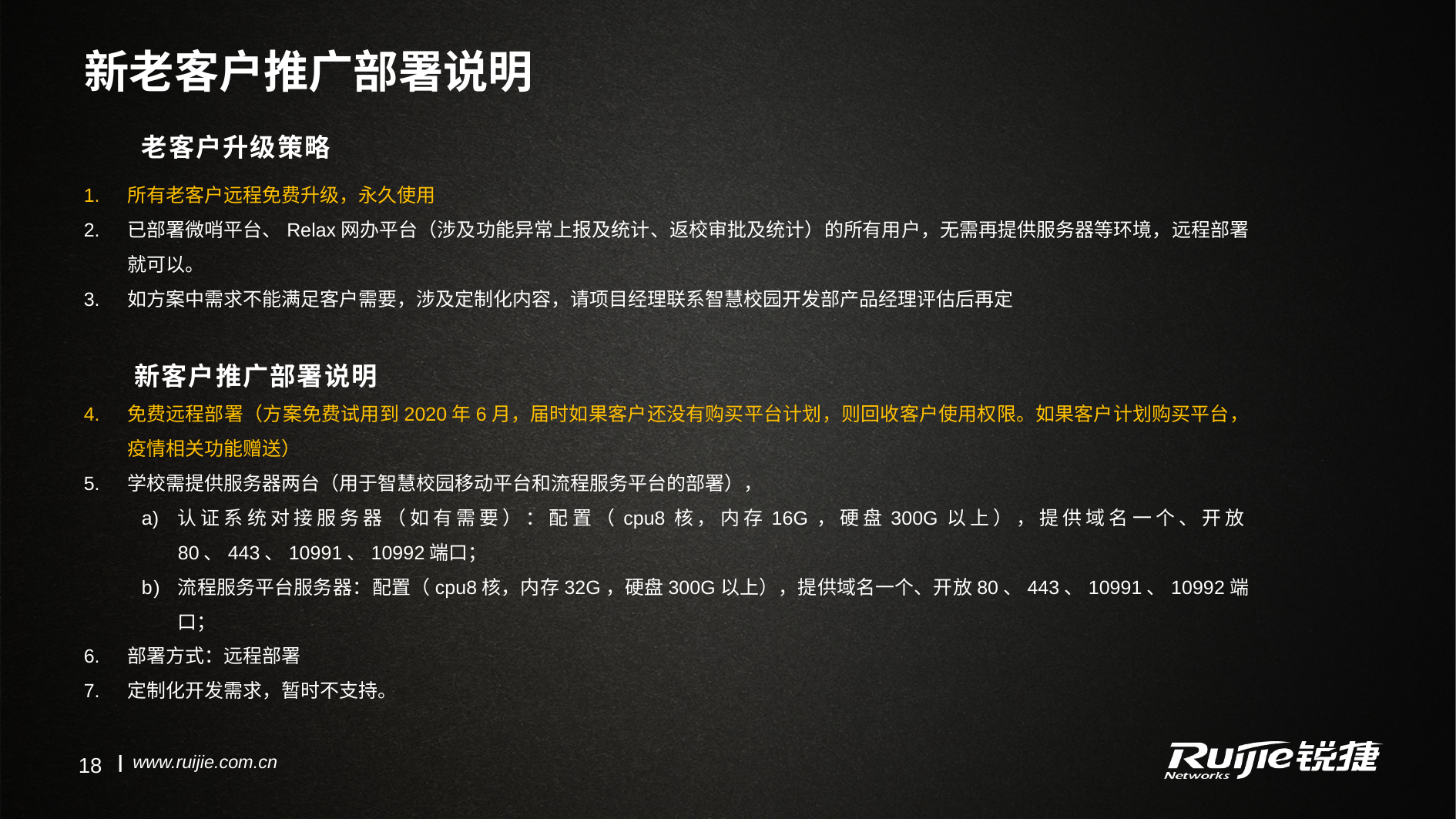

# 新老客户推广部署说明
老客户升级策略
所有老客户远程免费升级，永久使用
已部署微哨平台、Relax网办平台（涉及功能异常上报及统计、返校审批及统计）的所有用户，无需再提供服务器等环境，远程部署就可以。
如方案中需求不能满足客户需要，涉及定制化内容，请项目经理联系智慧校园开发部产品经理评估后再定

      新客户推广部署说明
免费远程部署（方案免费试用到2020年6月，届时如果客户还没有购买平台计划，则回收客户使用权限。如果客户计划购买平台，疫情相关功能赠送）
学校需提供服务器两台（用于智慧校园移动平台和流程服务平台的部署），
认证系统对接服务器（如有需要）：配置（cpu8核，内存16G，硬盘300G以上），提供域名一个、开放80、443、10991、10992端口；
流程服务平台服务器：配置（cpu8核，内存32G，硬盘300G以上），提供域名一个、开放80、443、10991、10992端口；
部署方式：远程部署
定制化开发需求，暂时不支持。

18